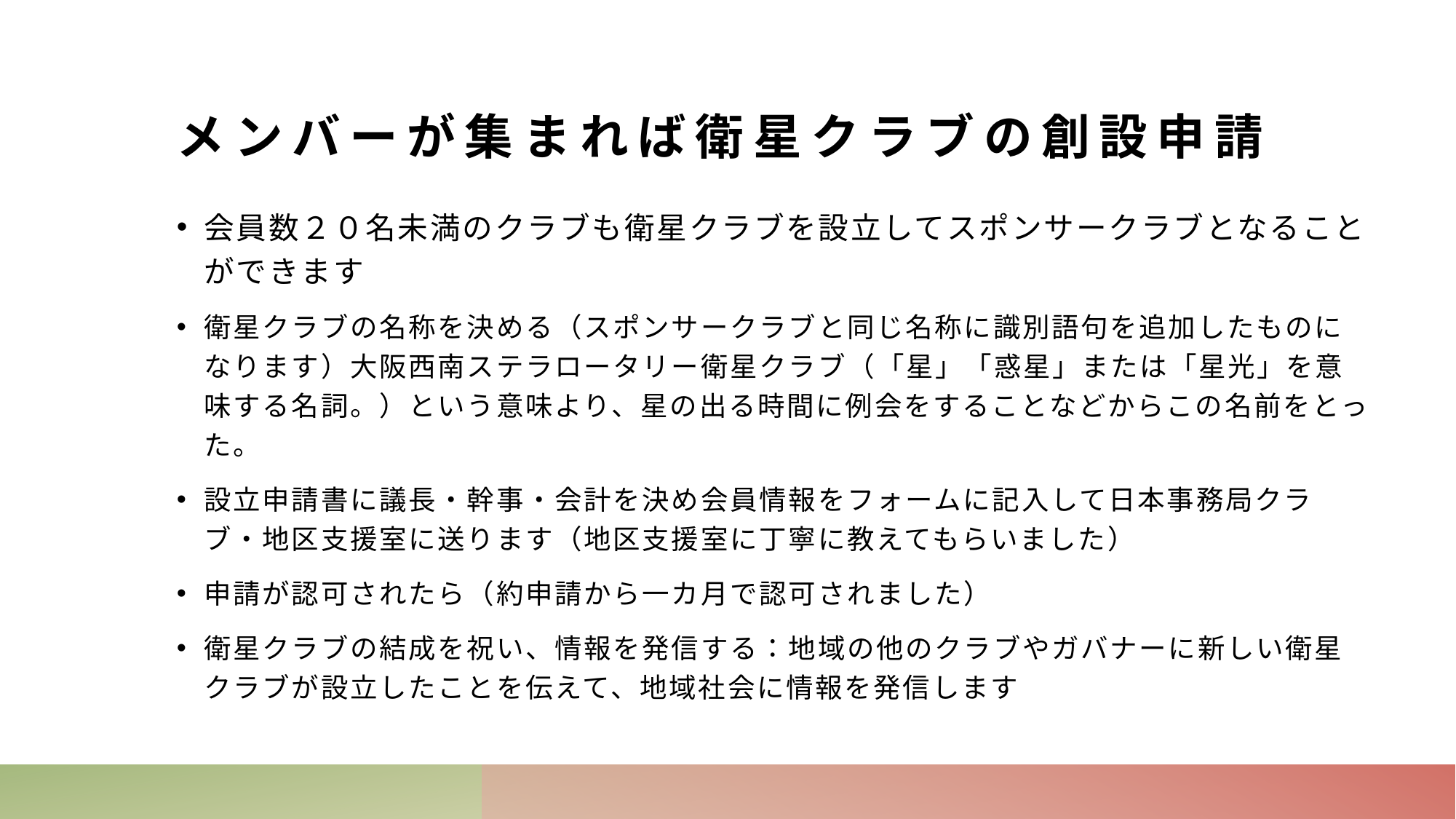

# メンバーが集まれば衛星クラブの創設申請
会員数２０名未満のクラブも衛星クラブを設立してスポンサークラブとなることができます
衛星クラブの名称を決める（スポンサークラブと同じ名称に識別語句を追加したものになります）大阪西南ステラロータリー衛星クラブ（「星」「惑星」または「星光」を意味する名詞。）という意味より、星の出る時間に例会をすることなどからこの名前をとった。
設立申請書に議長・幹事・会計を決め会員情報をフォームに記入して日本事務局クラブ・地区支援室に送ります（地区支援室に丁寧に教えてもらいました）
申請が認可されたら（約申請から一カ月で認可されました）
衛星クラブの結成を祝い、情報を発信する：地域の他のクラブやガバナーに新しい衛星クラブが設立したことを伝えて、地域社会に情報を発信します